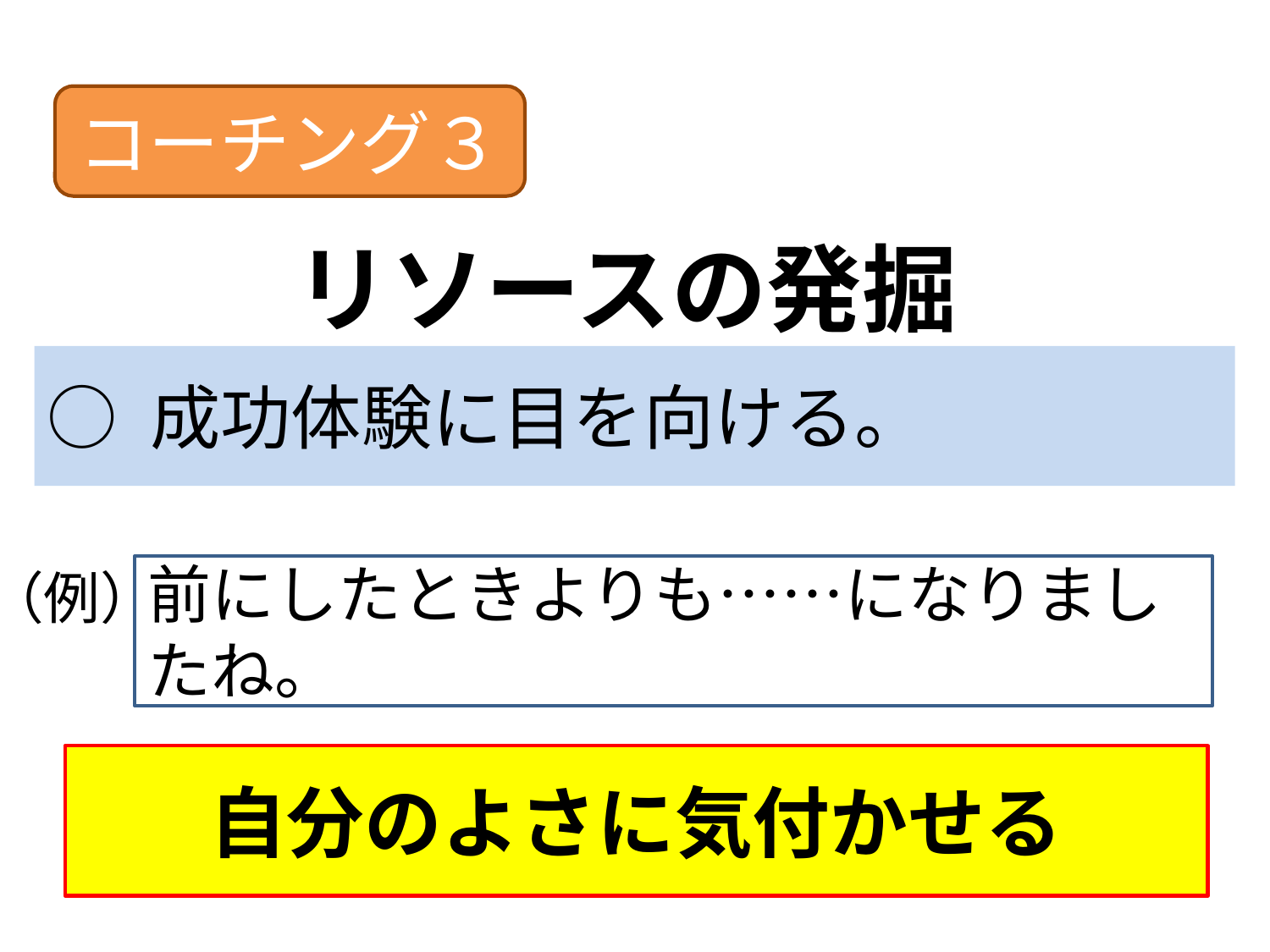

コーチング３
リソースの発掘
○ 成功体験に目を向ける。
（例）
前にしたときよりも……になりましたね。
自分のよさに気付かせる